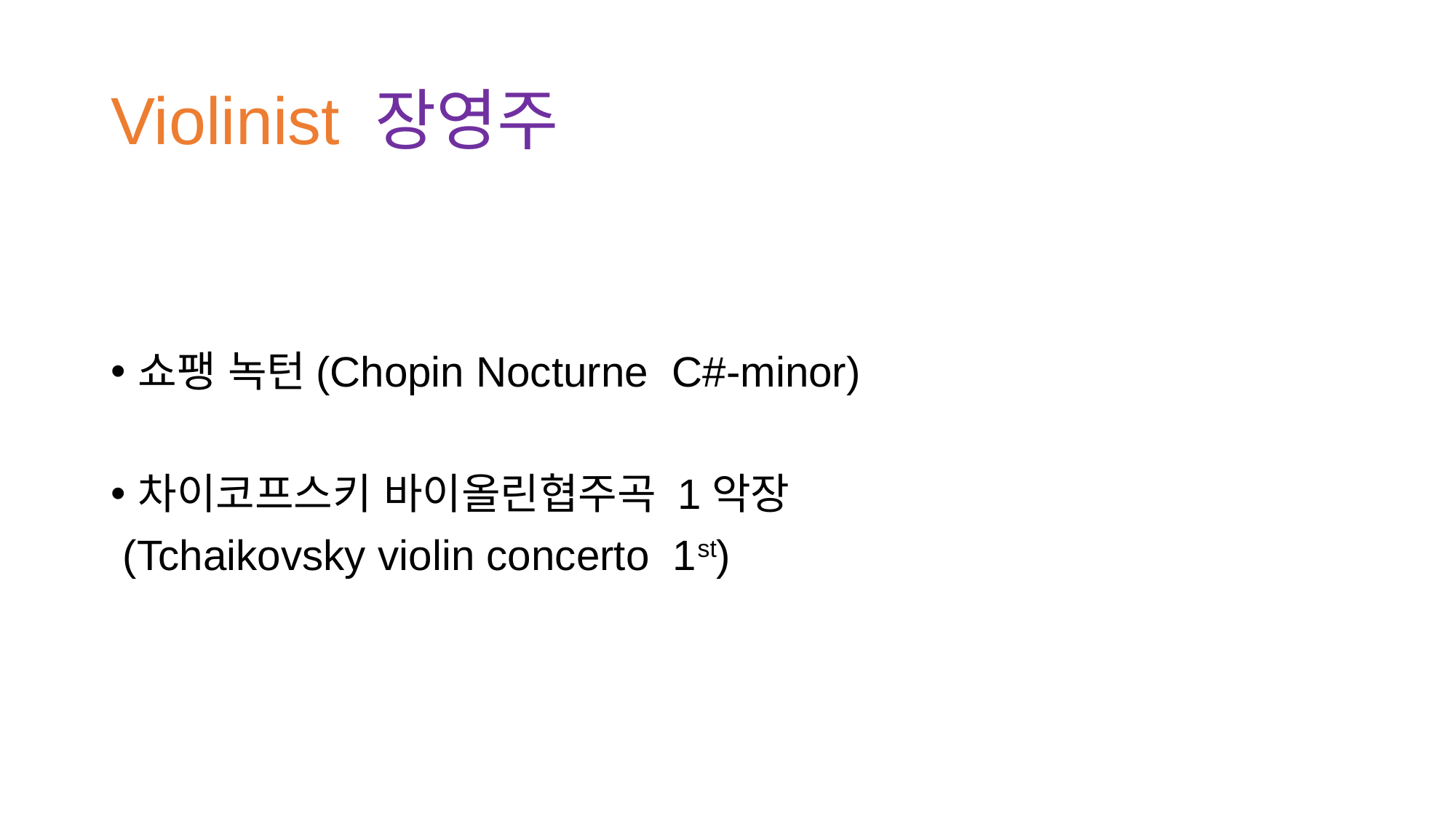

# Violinist 장영주

쇼팽 녹턴(Chopin Nocturne  C#-minor)

차이코프스키 바이올린협주곡 1악장
 (Tchaikovsky violin concerto  1st)